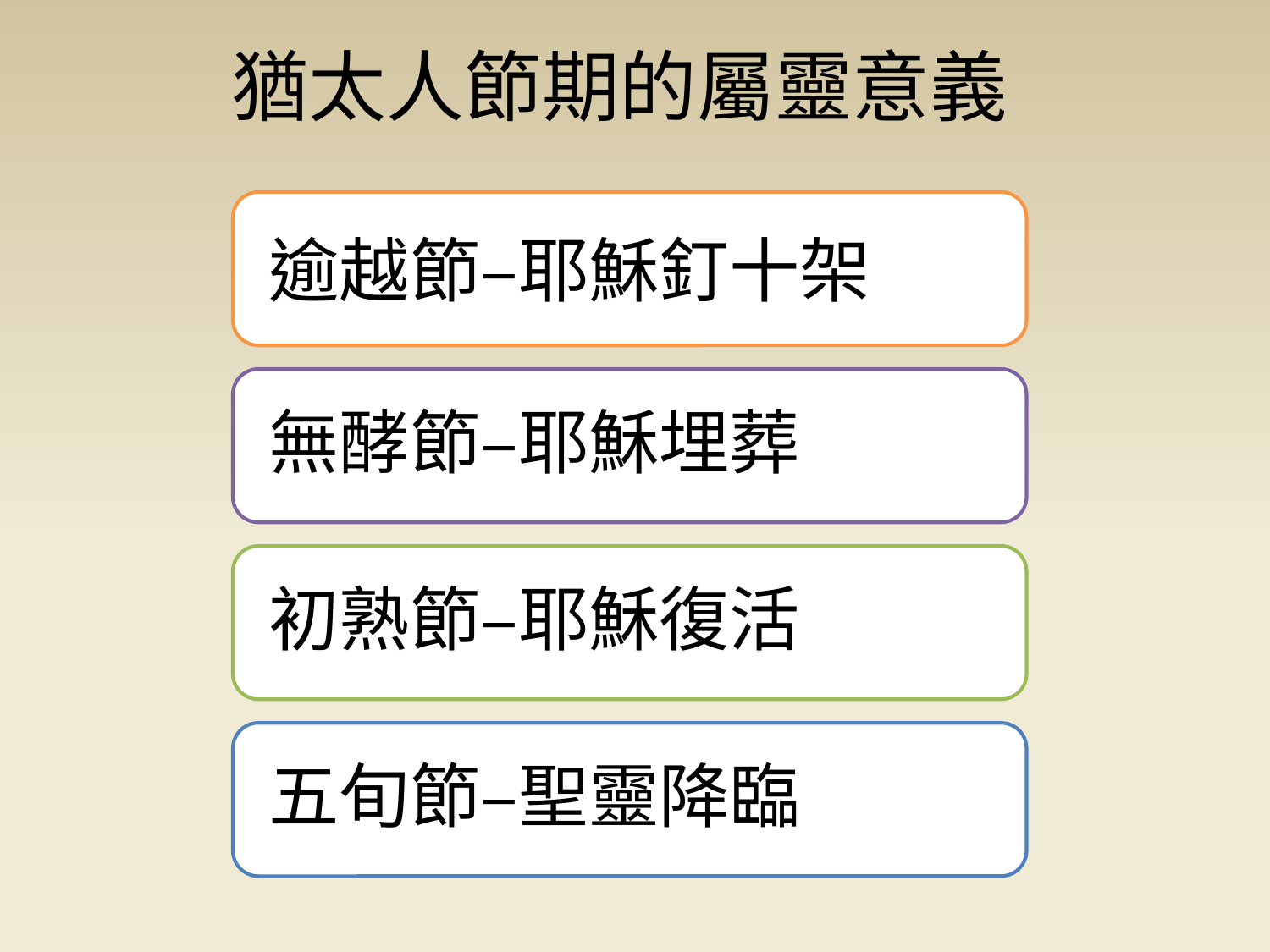

猶太人節期的屬靈意義

逾越節–耶穌釘十架
無酵節–耶穌埋葬
初熟節–耶穌復活
五旬節–聖靈降臨